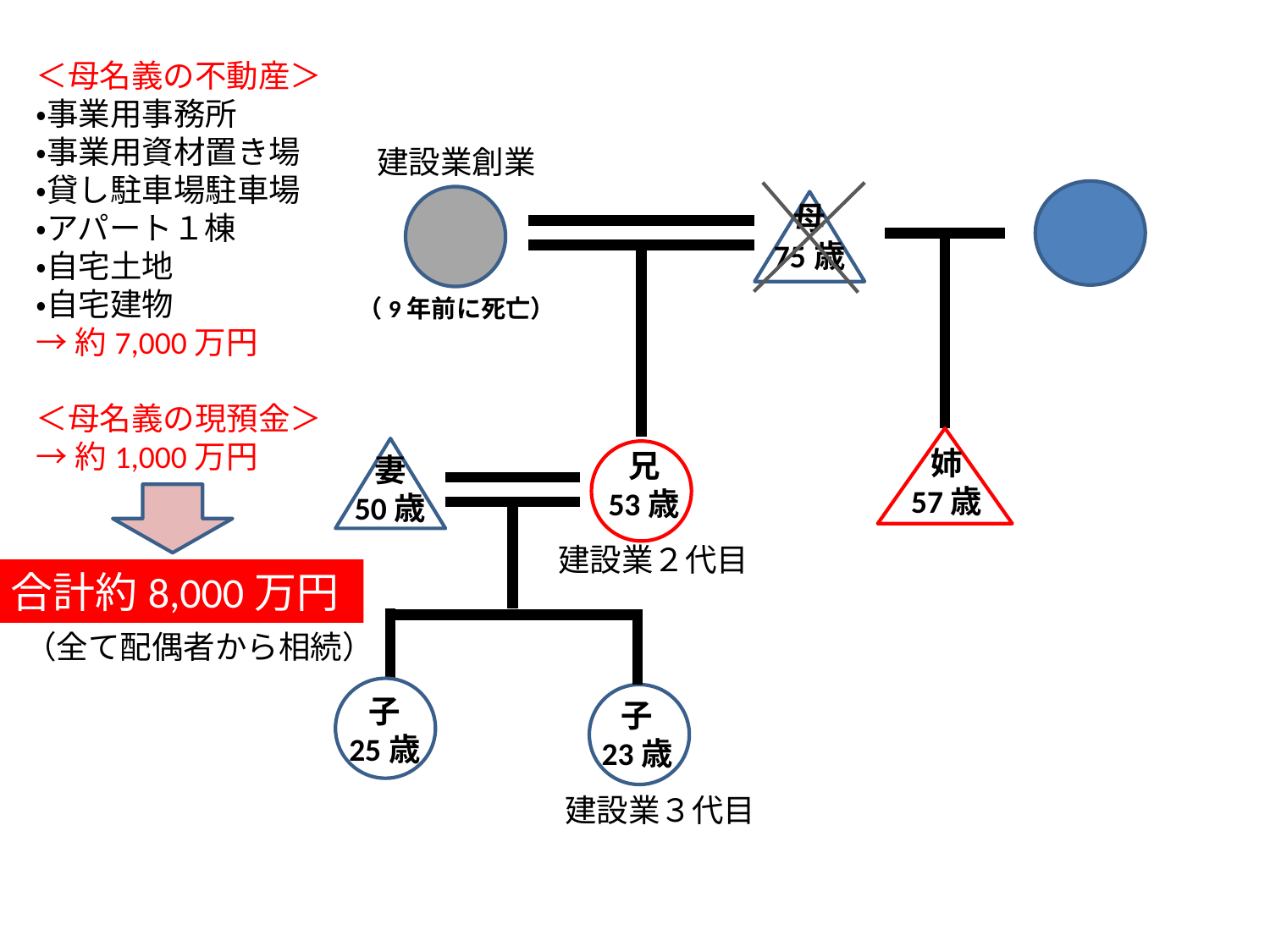

＜母名義の不動産＞
・事業用事務所
・事業用資材置き場
・貸し駐車場駐車場
・アパート１棟
・自宅土地
・自宅建物
→約7,000万円

＜母名義の現預金＞
→約1,000万円

建設業創業

母
75歳
（9年前に死亡）

妻
50歳

子
25歳
子
23歳

兄
53歳

姉
57歳

建設業２代目
合計約8,000万円
（全て配偶者から相続）
建設業３代目